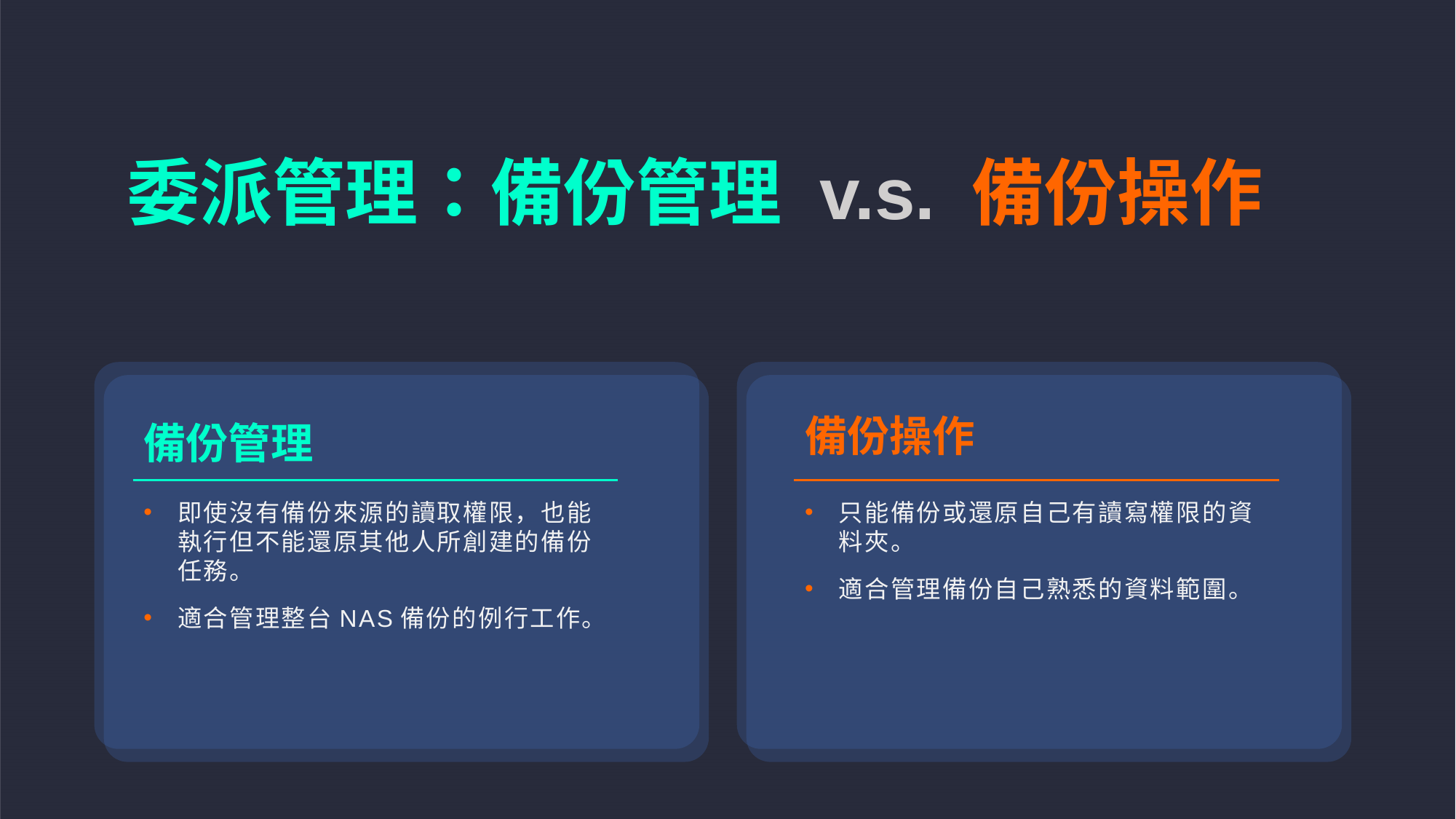

委派管理：備份管理 v.s. 備份操作

備份管理
備份操作
即使沒有備份來源的讀取權限，也能執行但不能還原其他人所創建的備份任務。
適合管理整台NAS備份的例行工作。
只能備份或還原自己有讀寫權限的資料夾。
適合管理備份自己熟悉的資料範圍。